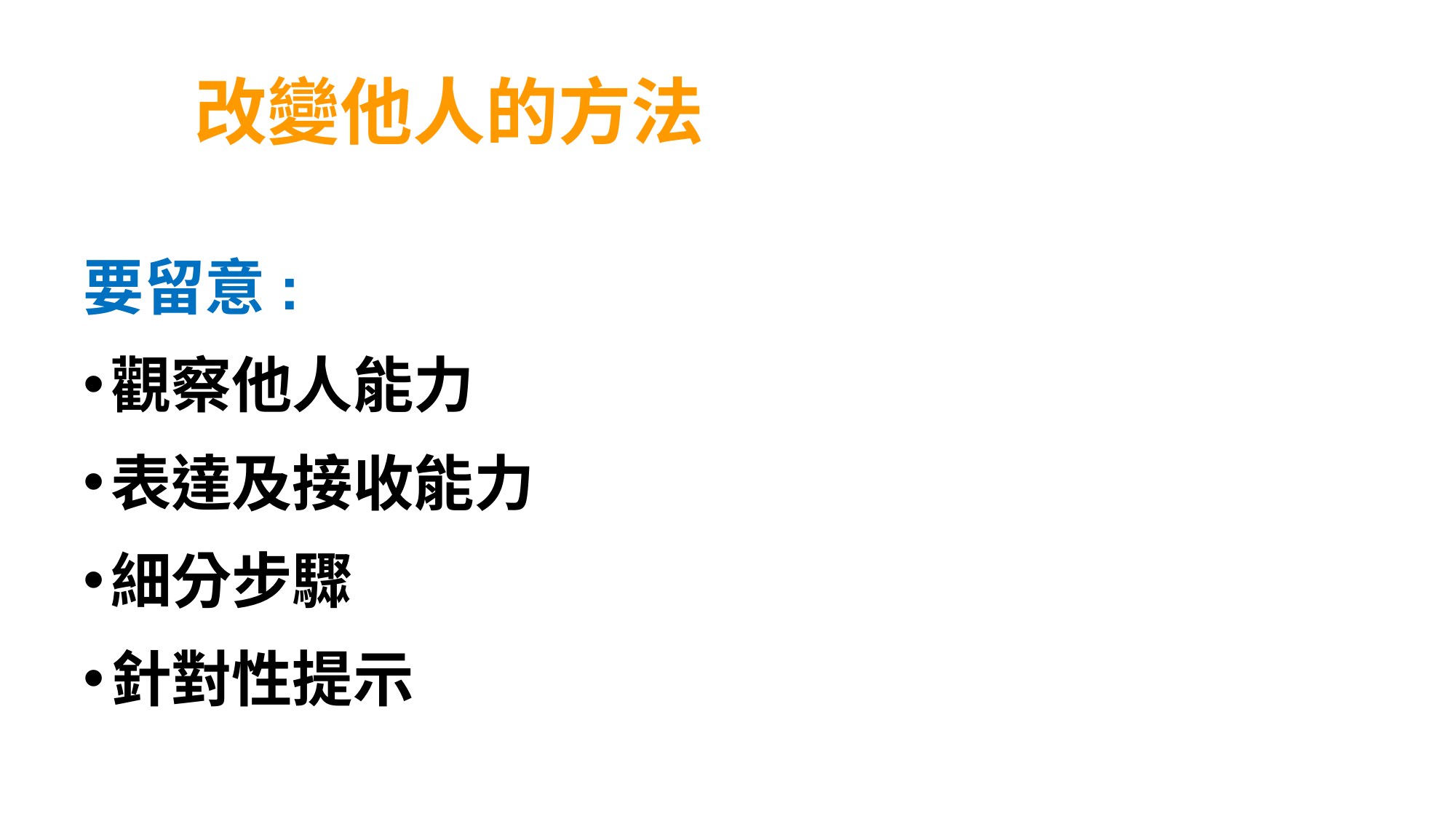

改變他人的方法
要留意:
觀察他人能力
表達及接收能力
細分步驟
針對性提示